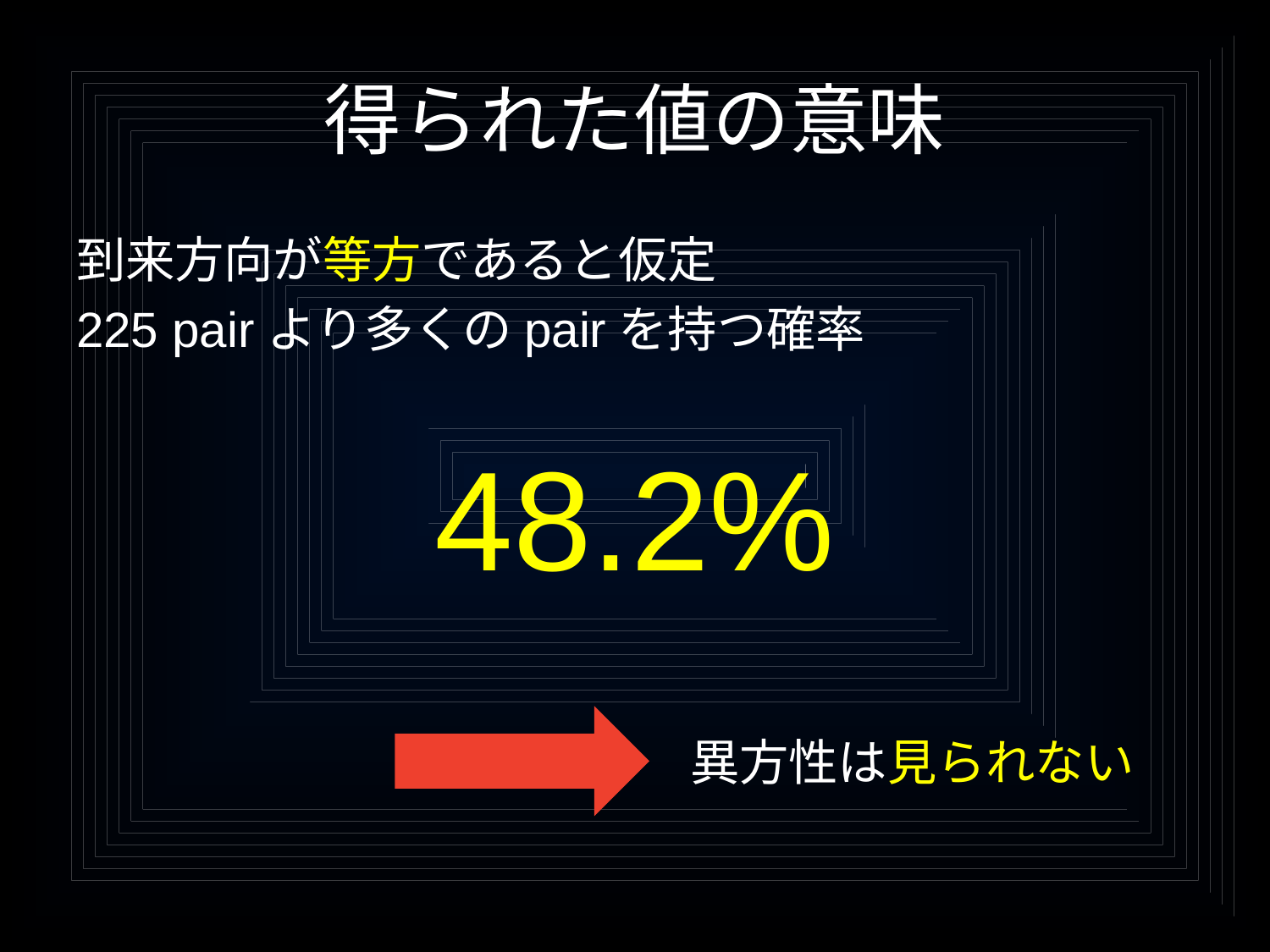

# 得られた値の意味
到来方向が等方であると仮定
225 pairより多くのpairを持つ確率

48.2%

異方性は見られない